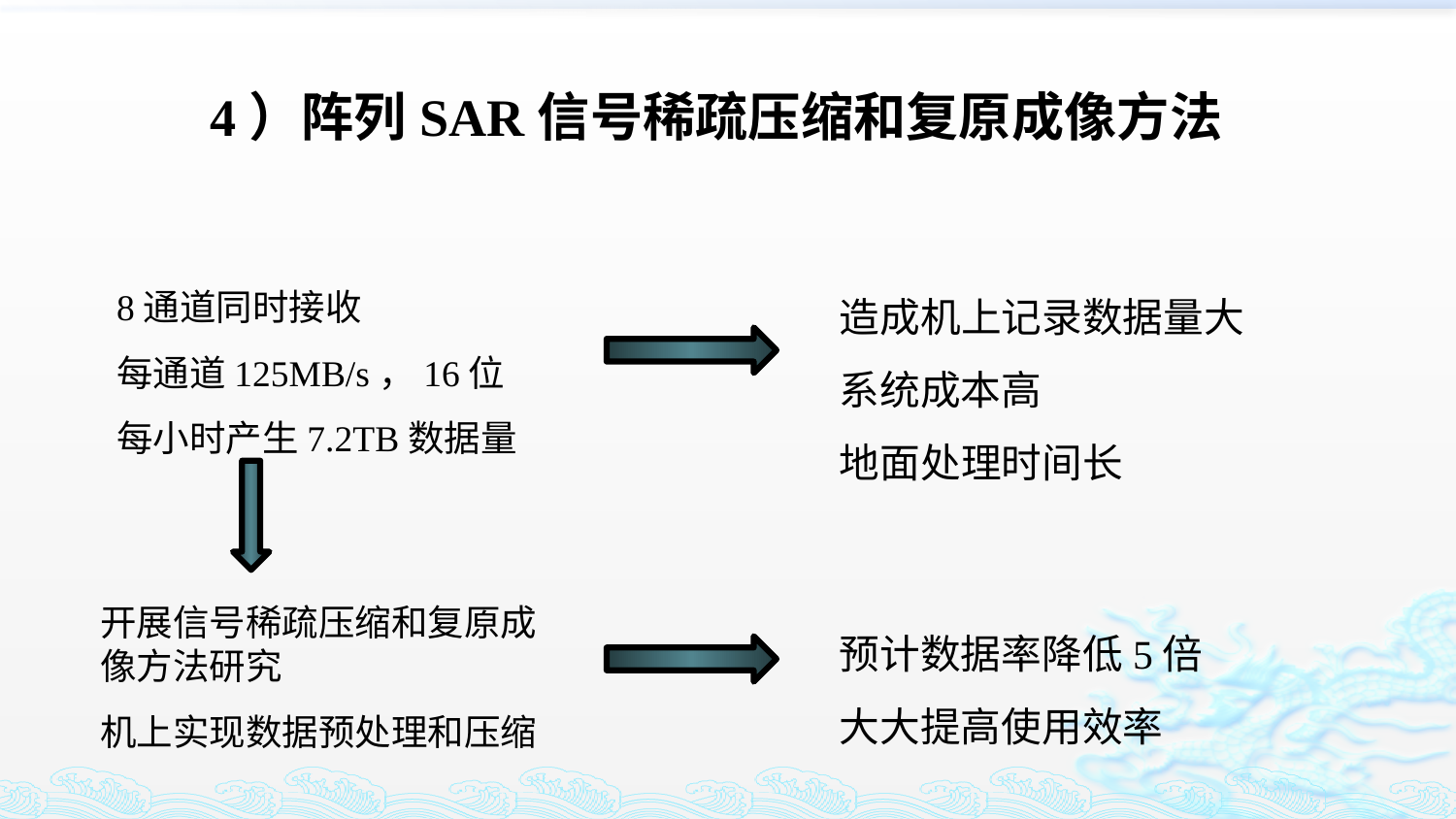

4）阵列SAR信号稀疏压缩和复原成像方法
8通道同时接收
每通道125MB/s，16位
每小时产生7.2TB数据量
造成机上记录数据量大
系统成本高
地面处理时间长

开展信号稀疏压缩和复原成像方法研究
机上实现数据预处理和压缩
预计数据率降低5倍
大大提高使用效率